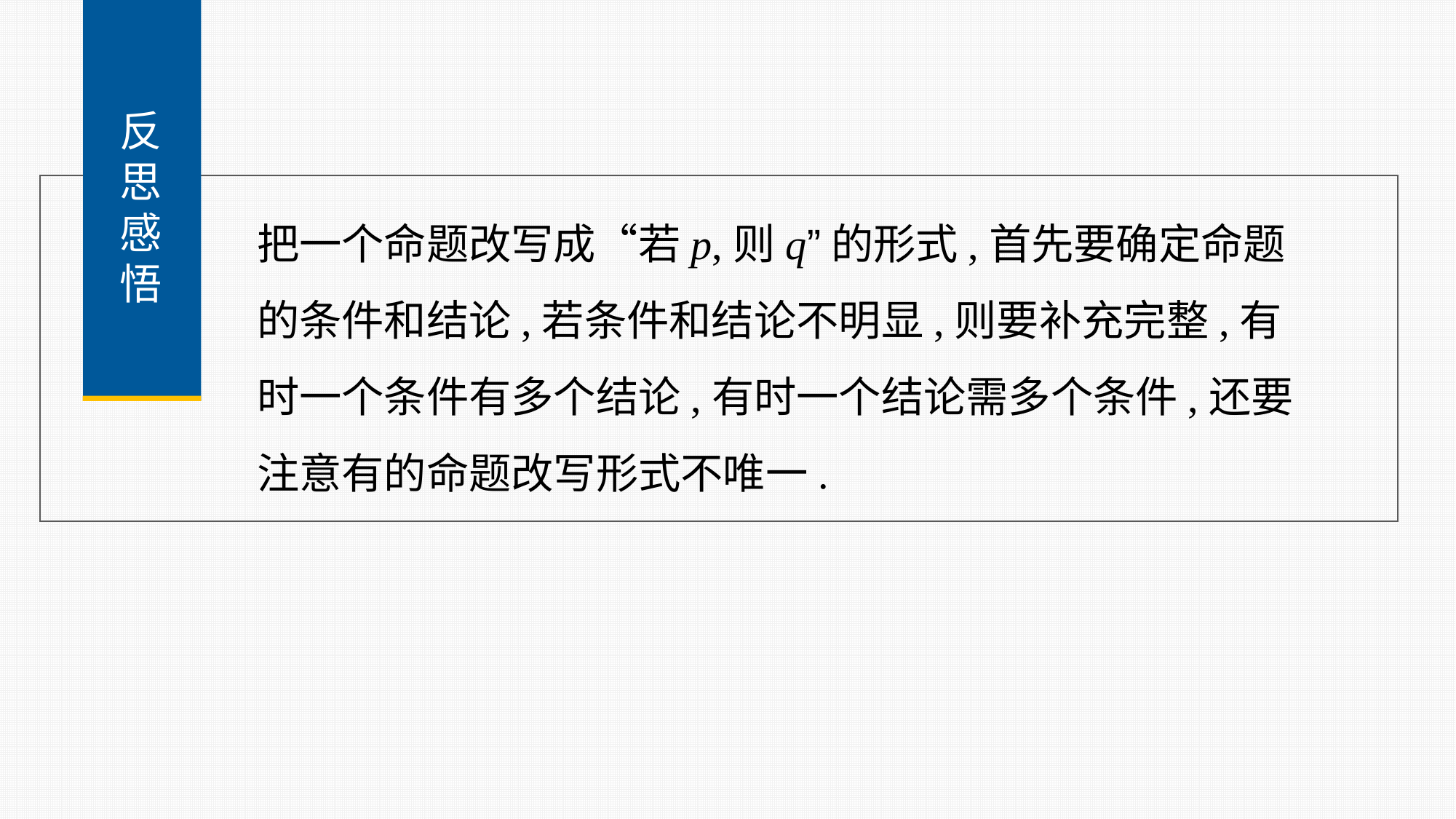

反
思
感
悟

把一个命题改写成“若p,则q”的形式,首先要确定命题的条件和结论,若条件和结论不明显,则要补充完整,有时一个条件有多个结论,有时一个结论需多个条件,还要注意有的命题改写形式不唯一.